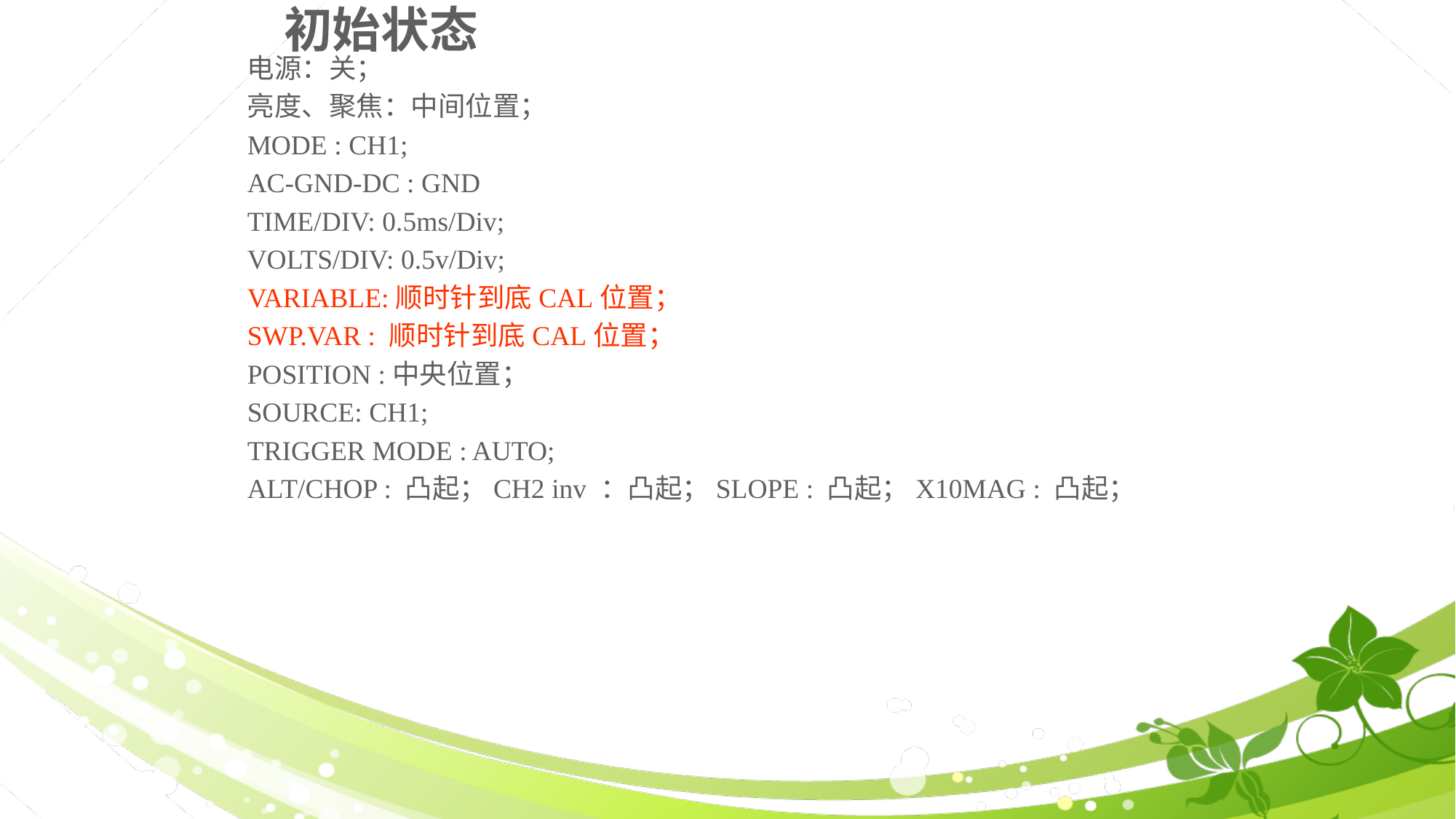

# 初始状态
电源：关；
亮度、聚焦：中间位置；
MODE : CH1;
AC-GND-DC : GND
TIME/DIV: 0.5ms/Div;
VOLTS/DIV: 0.5v/Div;
VARIABLE:顺时针到底CAL位置；
SWP.VAR : 顺时针到底CAL位置；
POSITION :中央位置；
SOURCE: CH1;
TRIGGER MODE : AUTO;
ALT/CHOP : 凸起；CH2 inv ：凸起；SLOPE : 凸起；X10MAG : 凸起；